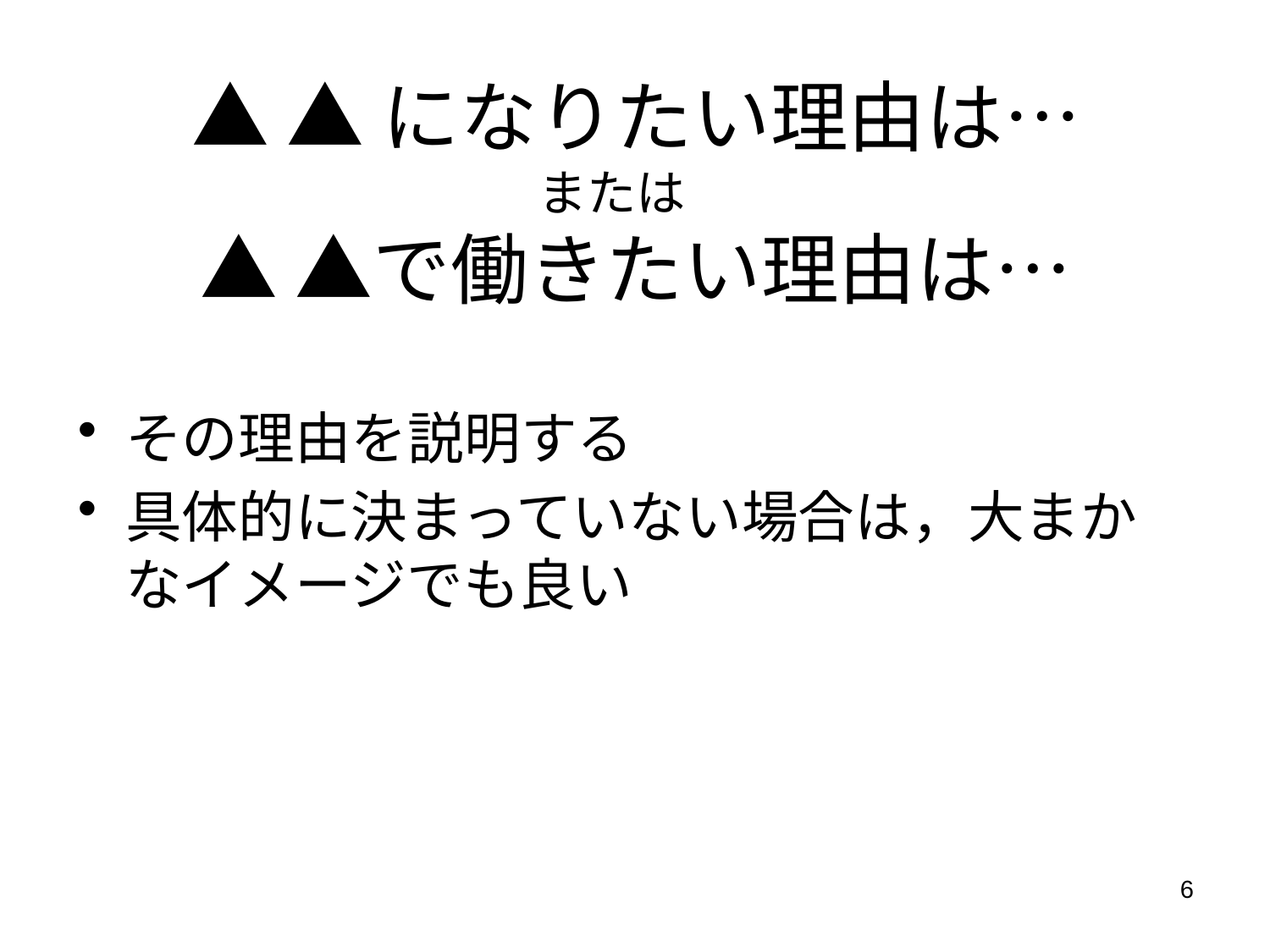

# ▲ ▲になりたい理由は… または　 ▲ ▲で働きたい理由は…
その理由を説明する
具体的に決まっていない場合は，大まかなイメージでも良い
6